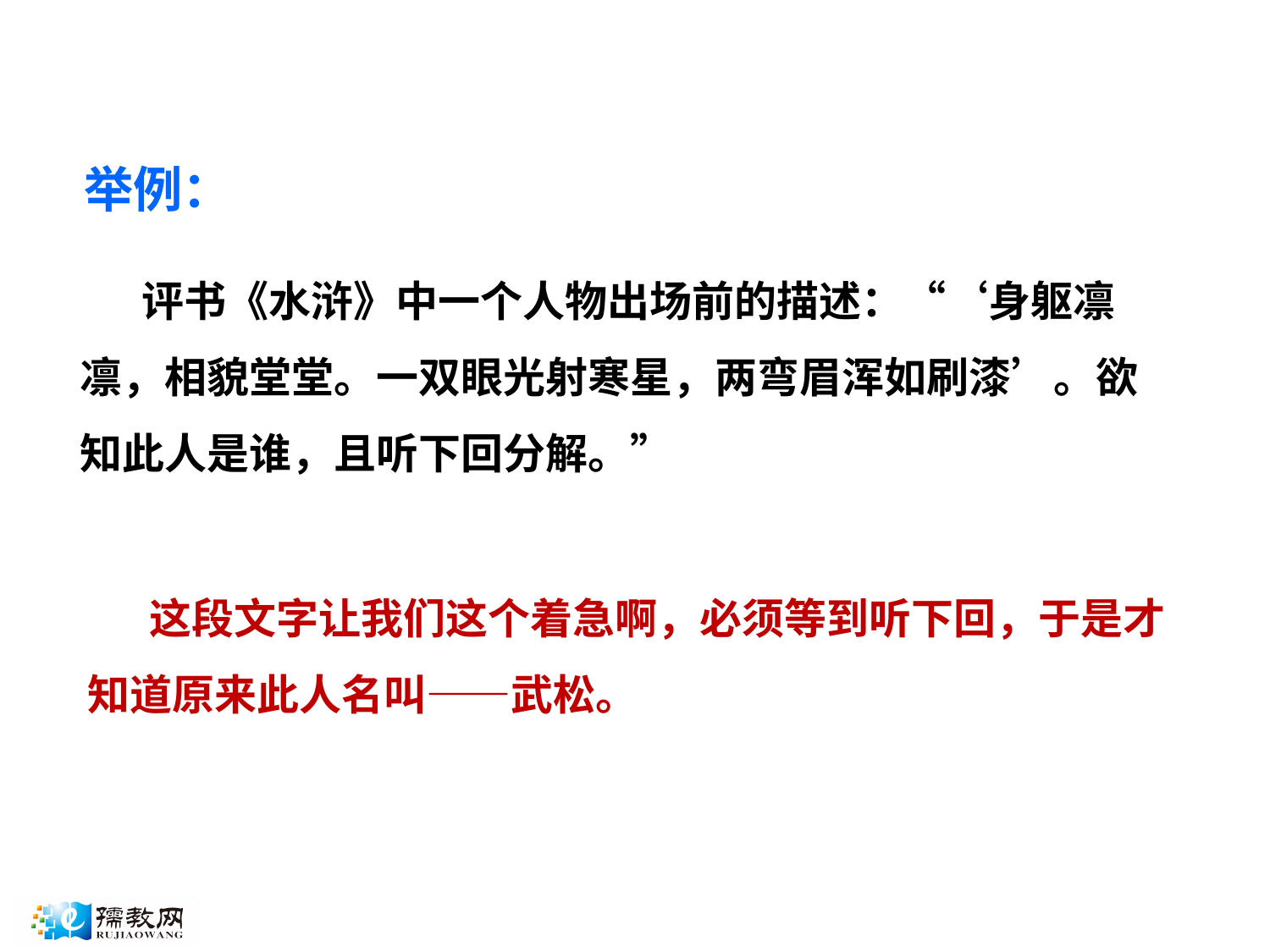

举例：
评书《水浒》中一个人物出场前的描述：“‘身躯凛凛，相貌堂堂。一双眼光射寒星，两弯眉浑如刷漆’。欲知此人是谁，且听下回分解。”
这段文字让我们这个着急啊，必须等到听下回，于是才知道原来此人名叫——武松。